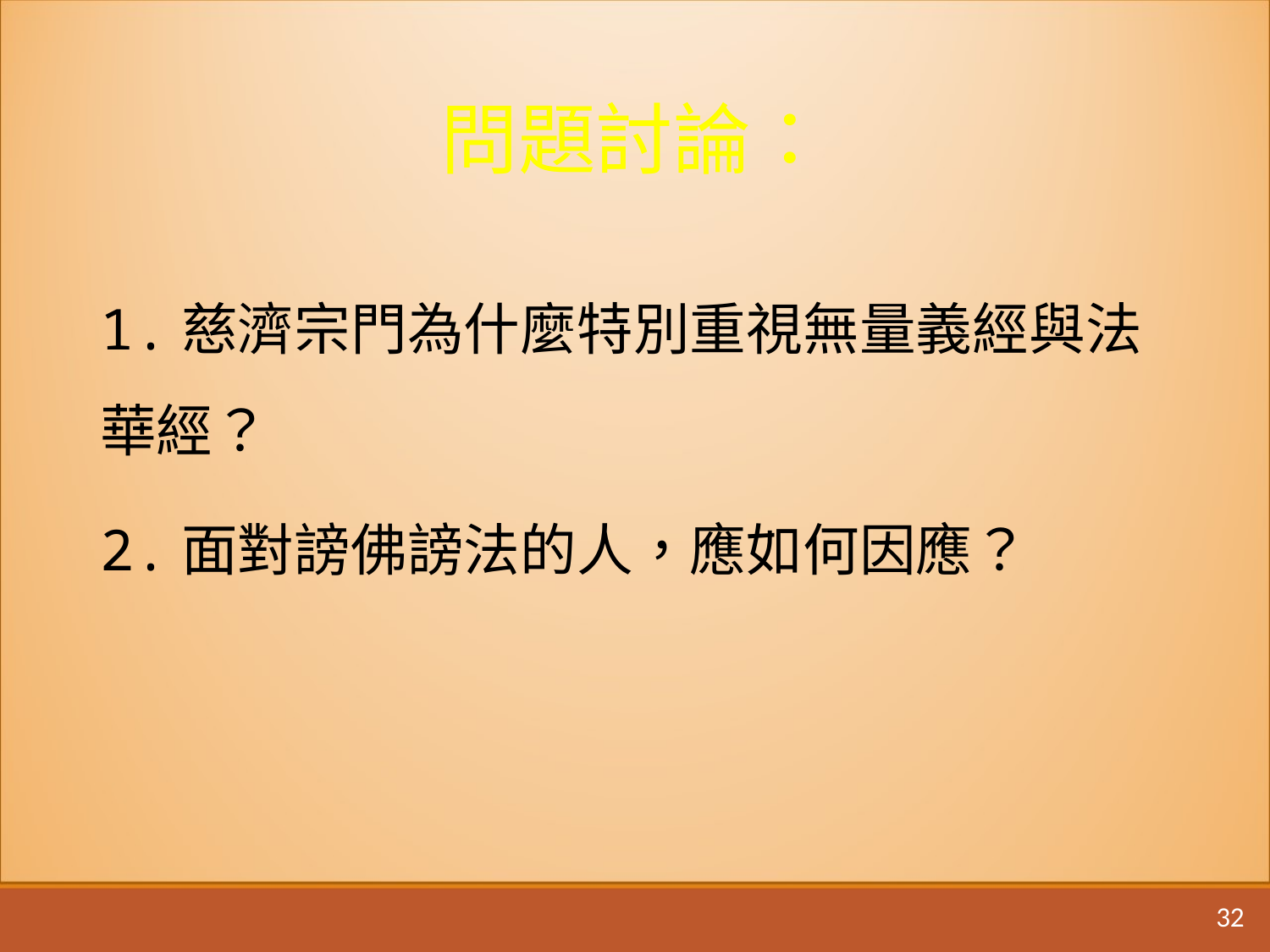

# 問題討論：
1.慈濟宗門為什麼特別重視無量義經與法華經？
2.面對謗佛謗法的人，應如何因應？

32